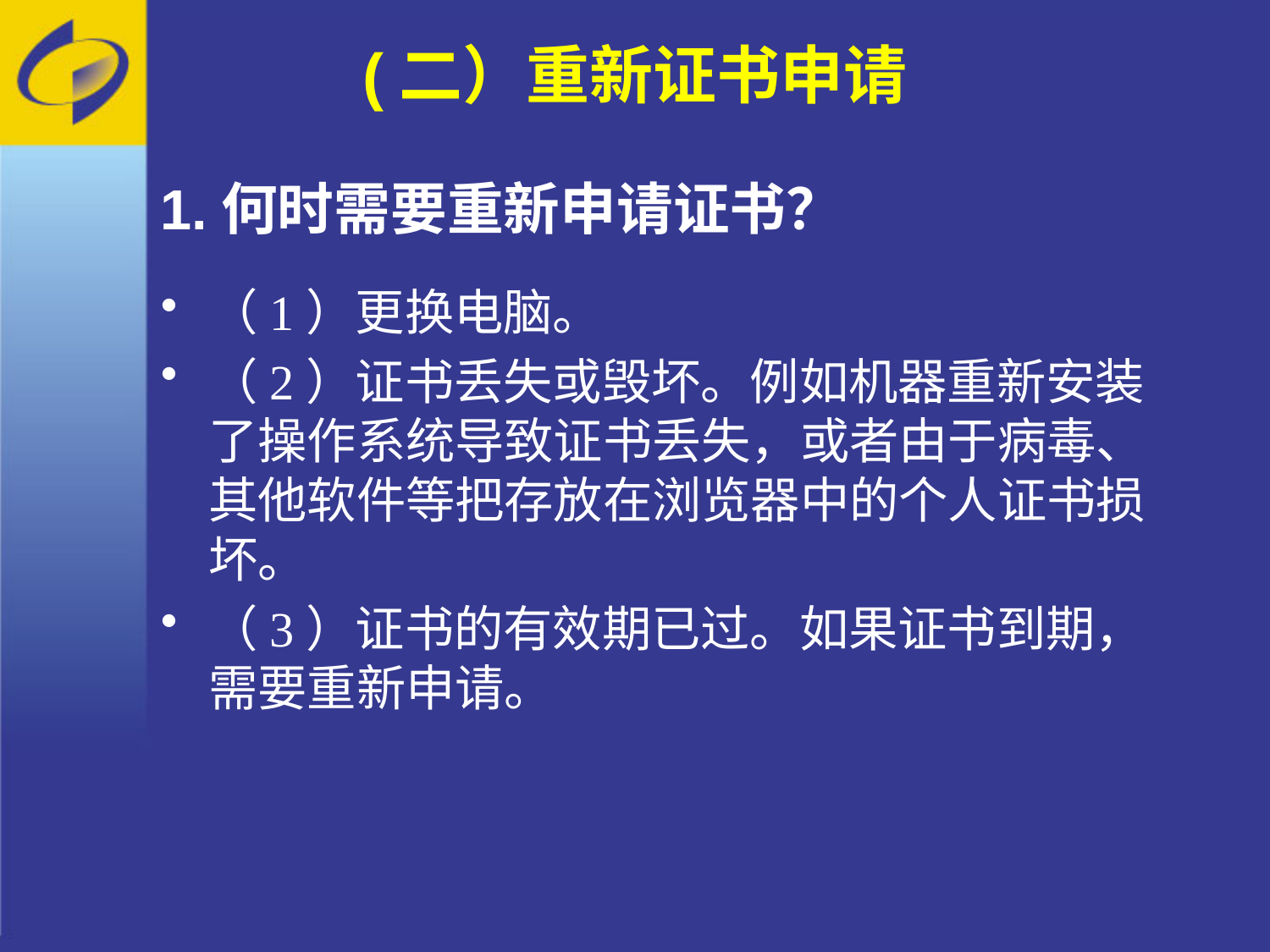

# (二）重新证书申请
1.何时需要重新申请证书？
（1）更换电脑。
（2）证书丢失或毁坏。例如机器重新安装了操作系统导致证书丢失，或者由于病毒、其他软件等把存放在浏览器中的个人证书损坏。
（3）证书的有效期已过。如果证书到期，需要重新申请。